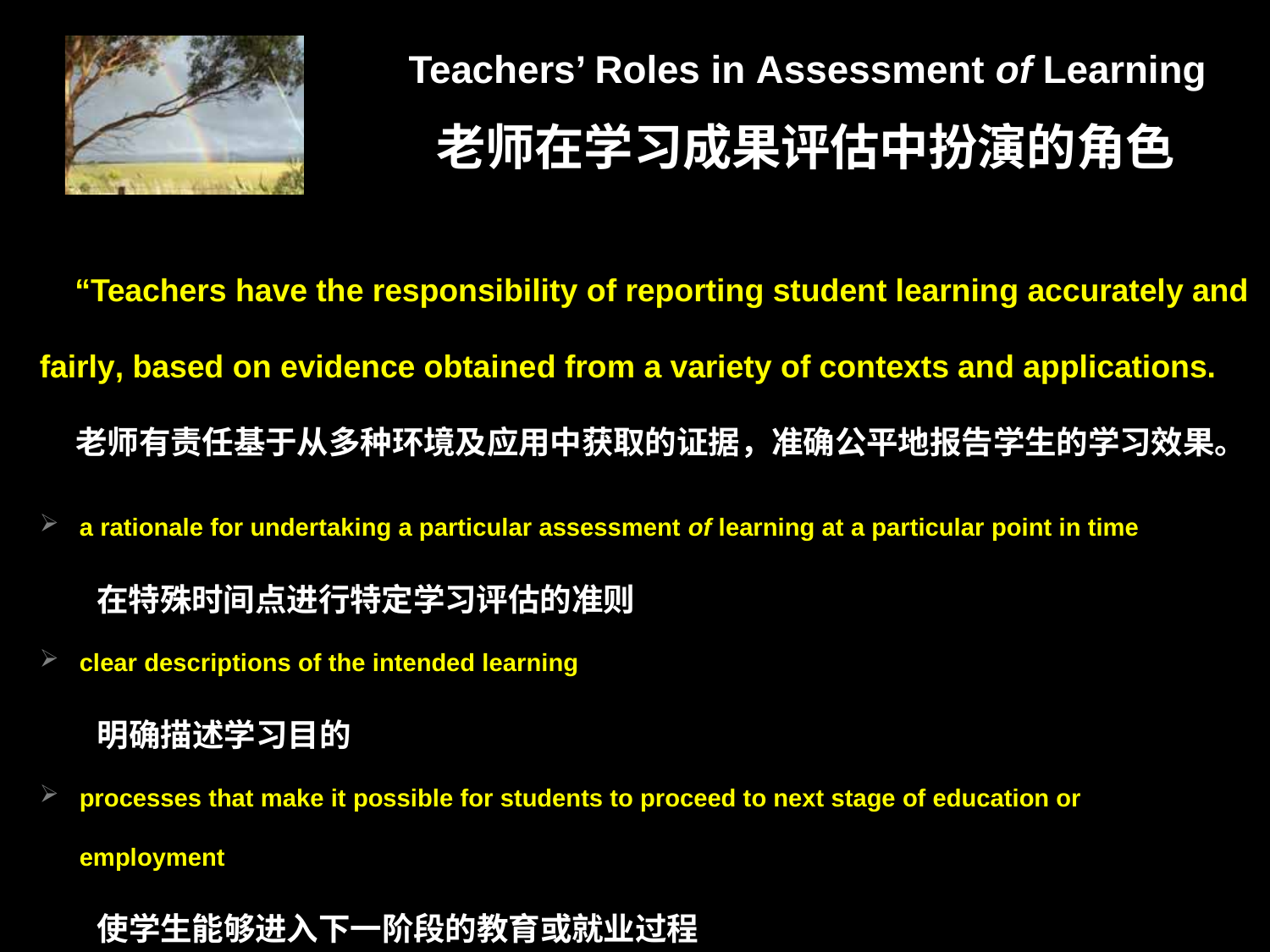

# Teachers’ Roles in Assessment of Learning 老师在学习成果评估中扮演的角色

    “Teachers have the responsibility of reporting student learning accurately and fairly, based on evidence obtained from a variety of contexts and applications.
    老师有责任基于从多种环境及应用中获取的证据，准确公平地报告学生的学习效果。

a rationale for undertaking a particular assessment of learning at a particular point in time
       在特殊时间点进行特定学习评估的准则
clear descriptions of the intended learning
       明确描述学习目的
processes that make it possible for students to proceed to next stage of education or employment
       使学生能够进入下一阶段的教育或就业过程